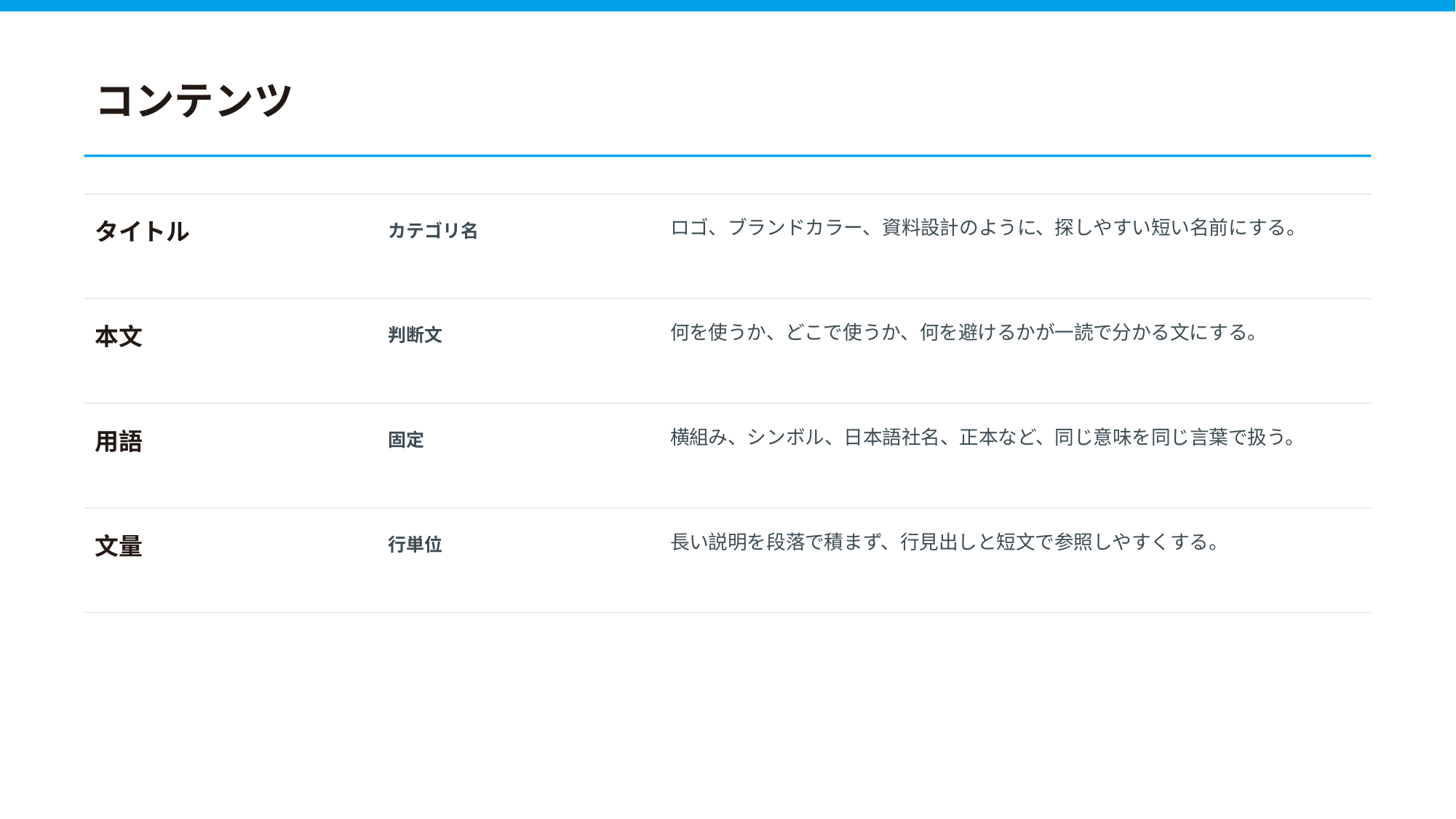

コンテンツ

ロゴ、ブランドカラー、資料設計のように、探しやすい短い名前にする。
タイトル
カテゴリ名

何を使うか、どこで使うか、何を避けるかが一読で分かる文にする。
本文
判断文

横組み、シンボル、日本語社名、正本など、同じ意味を同じ言葉で扱う。
用語
固定

長い説明を段落で積まず、行見出しと短文で参照しやすくする。
文量
行単位